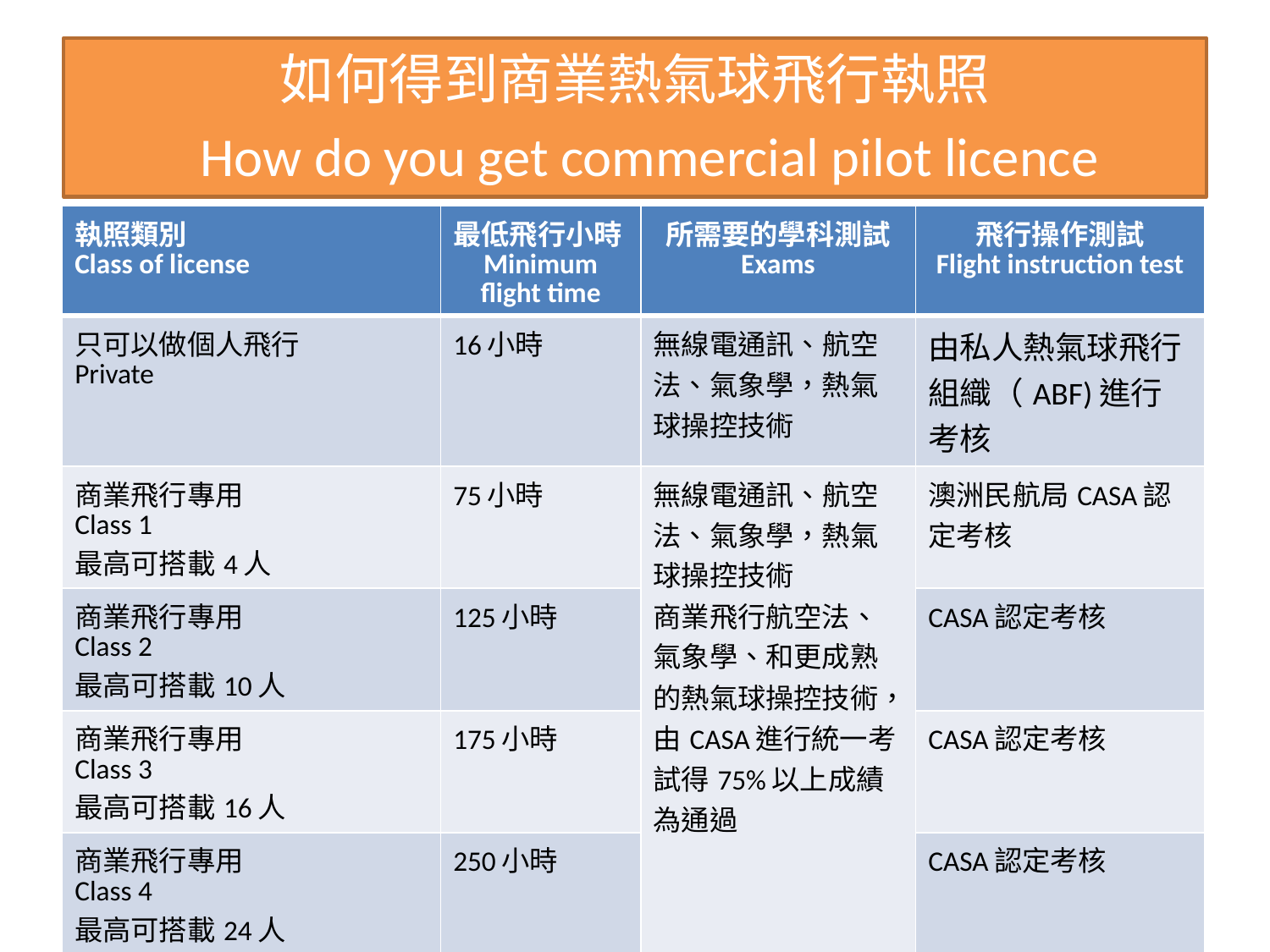

# 如何得到商業熱氣球飛行執照 How do you get commercial pilot licence
| 執照類別 Class of license | 最低飛行小時Minimum flight time | 所需要的學科測試 Exams | 飛行操作測試 Flight instruction test |
| --- | --- | --- | --- |
| 只可以做個人飛行 Private | 16小時 | 無線電通訊、​​航空法、氣象學，熱氣球操控技術 | 由私人熱氣球飛行組織（ABF)進行考核 |
| 商業飛行專用 Class 1 最高可搭載4人 | 75小時 | 無線電通訊、​​航空法、氣象學，熱氣球操控技術 商業飛行航空法、氣象學、和更成熟的熱氣球操控技術，由CASA進行統一考試得75%以上成績為通過 | 澳洲民航局CASA認定考​​核 |
| 商業飛行專用 Class 2 最高可搭載10人 | 125小時 |  | CASA認定考​​核 |
| 商業飛行專用 Class 3 最高可搭載16人 | 175小時 |  | CASA認定考​​核 |
| 商業飛行專用 Class 4 最高可搭載24人 | 250小時 |  | CASA認定考​​核 |